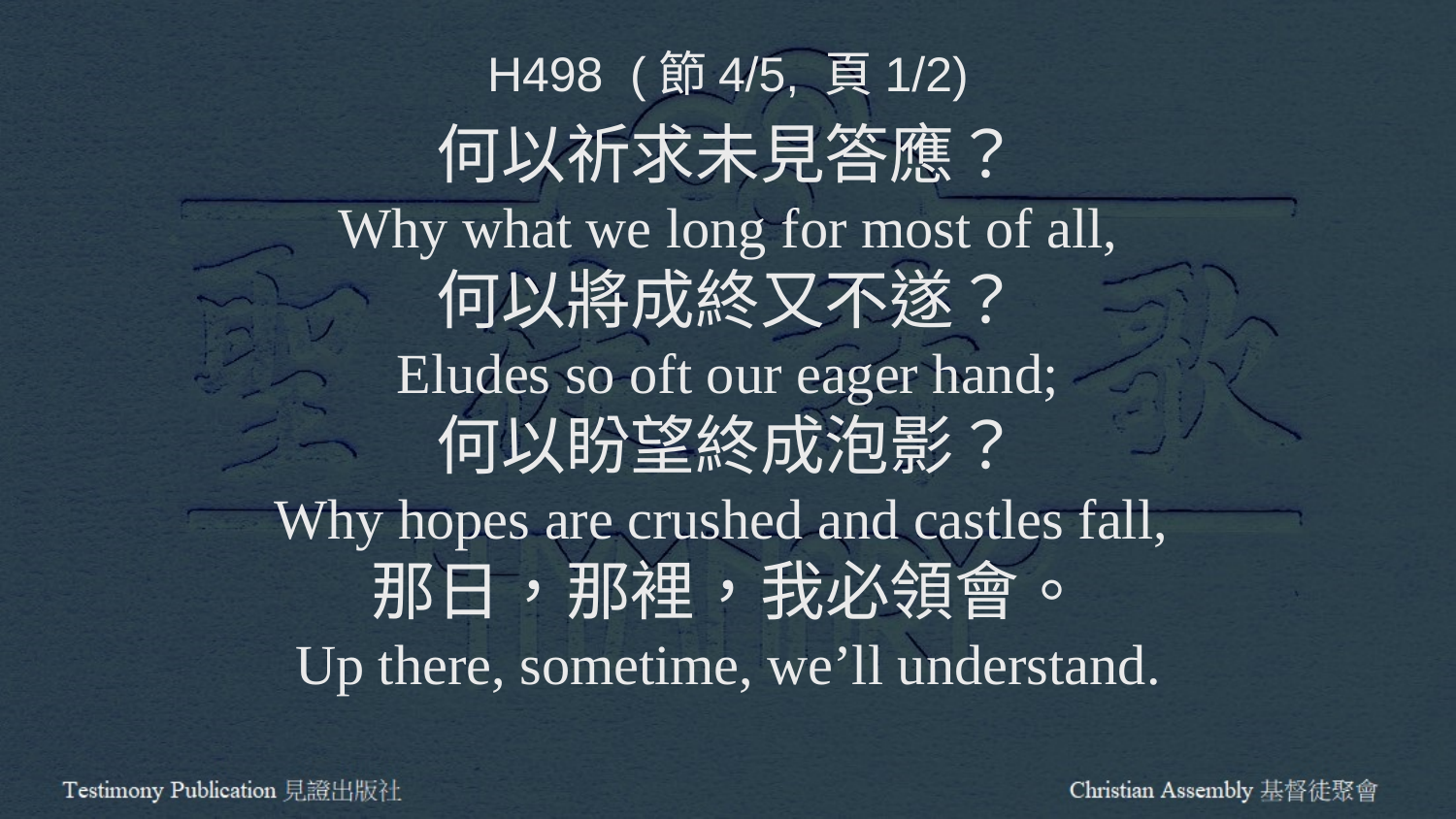

H498  (節4/5, 頁1/2)
何以祈求未見答應？
Why what we long for most of all,
何以將成終又不遂？
Eludes so oft our eager hand;
何以盼望終成泡影？
Why hopes are crushed and castles fall,
那日，那裡，我必領會。
Up there, sometime, we’ll understand.